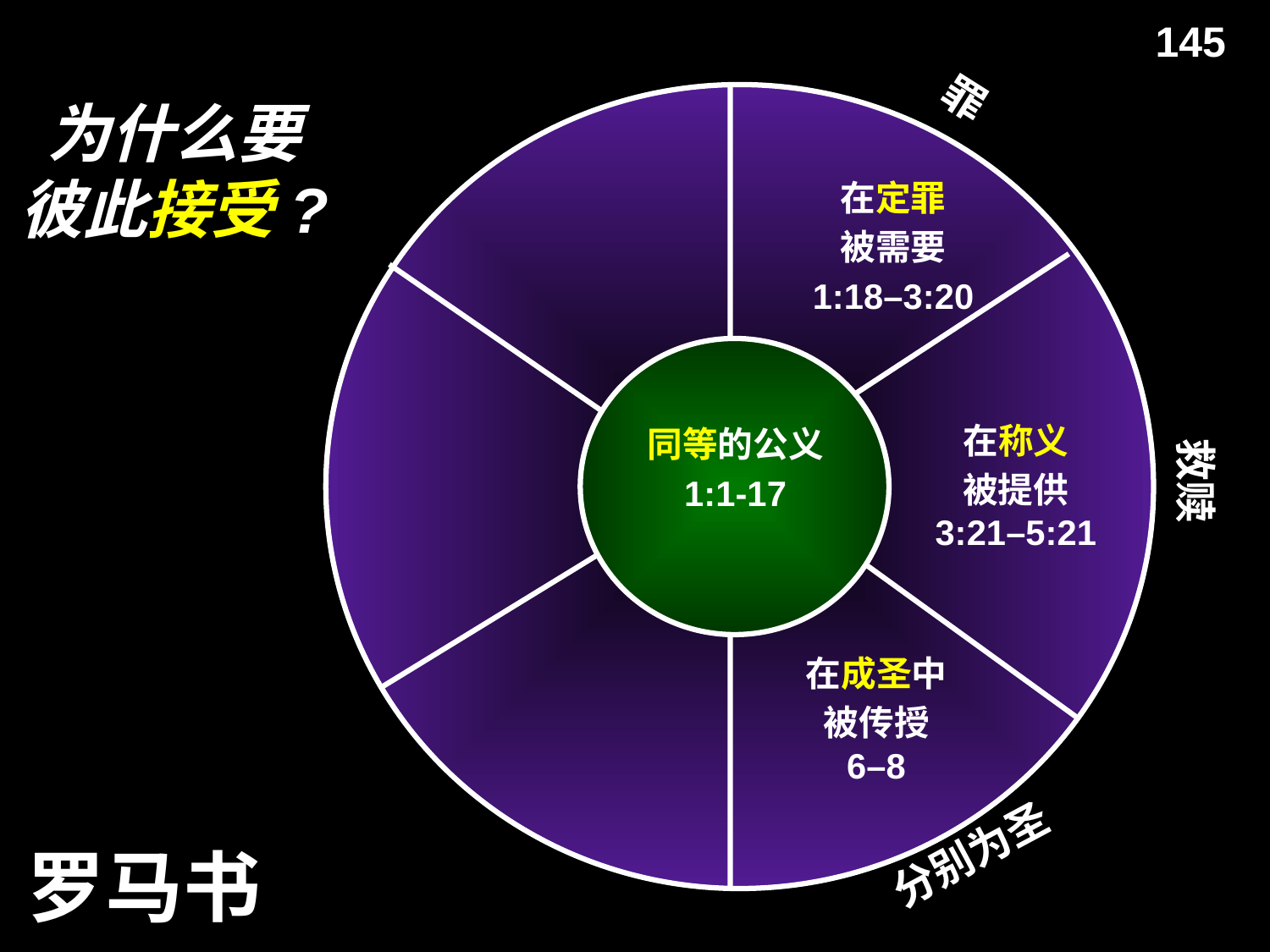

145
# 为什么要 彼此接受?
罪

在定罪
被需要
1:18–3:20

在称义
被提供
3:21–5:21
同等的公义
1:1-17
救赎

在成圣中
被传授
6–8
分别为圣
罗马书